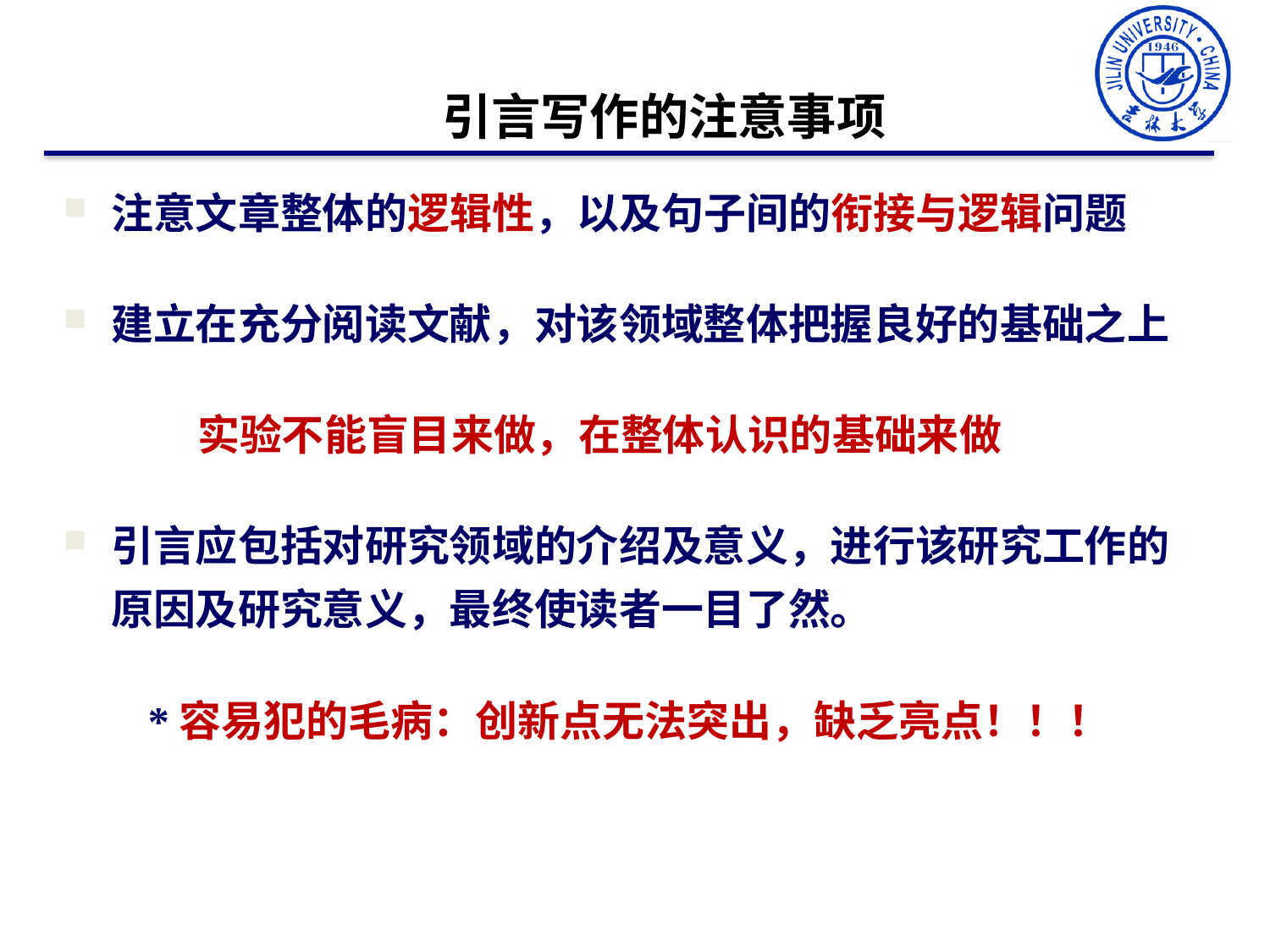

引言写作的注意事项
注意文章整体的逻辑性，以及句子间的衔接与逻辑问题

建立在充分阅读文献，对该领域整体把握良好的基础之上

             实验不能盲目来做，在整体认识的基础来做

引言应包括对研究领域的介绍及意义，进行该研究工作的原因及研究意义，最终使读者一目了然。

        *容易犯的毛病：创新点无法突出，缺乏亮点！！！